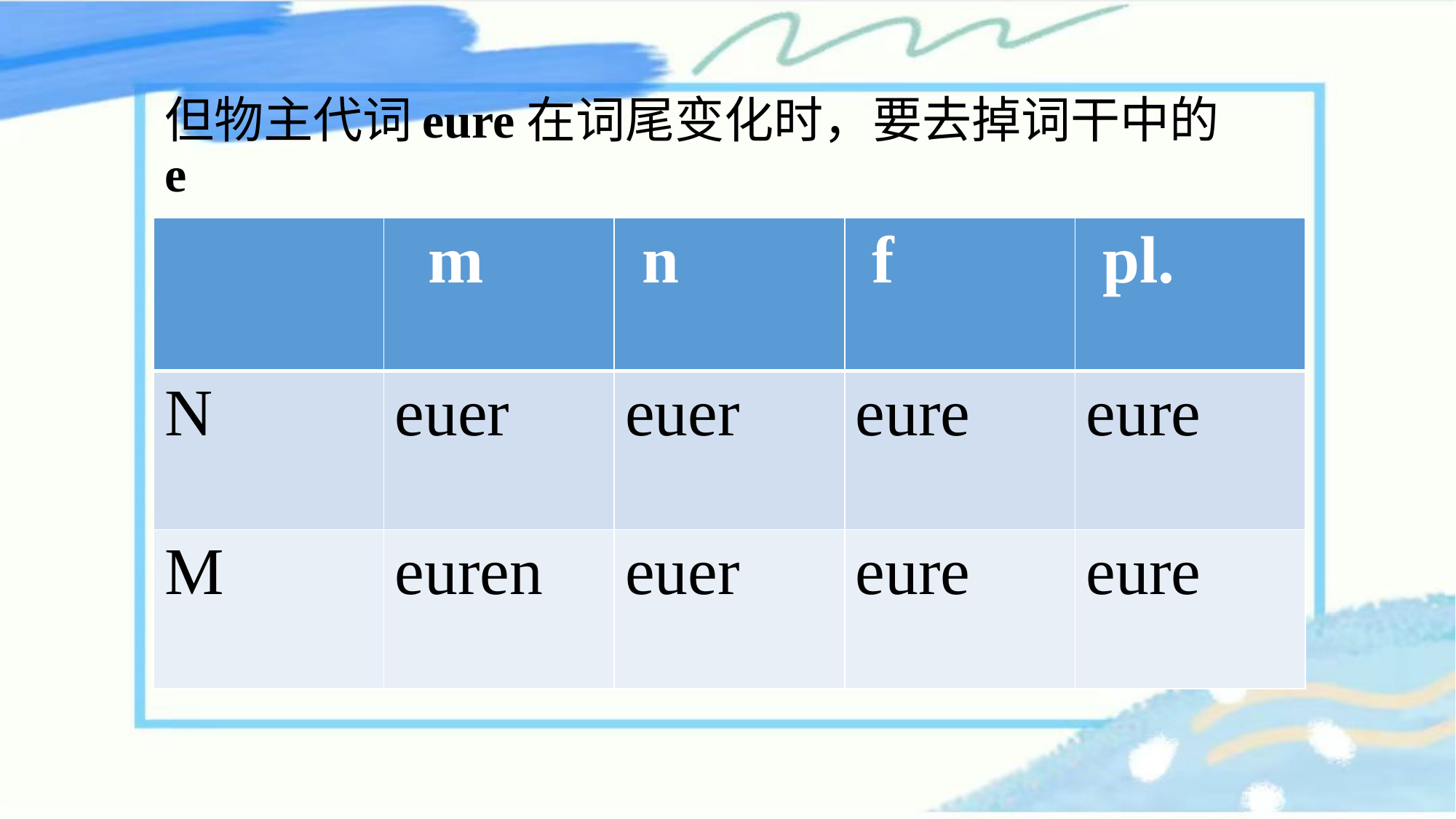

# 但物主代词eure在词尾变化时，要去掉词干中的e
|  | m | n | f | pl. |
| --- | --- | --- | --- | --- |
| N | euer | euer | eure | eure |
| M | euren | euer | eure | eure |